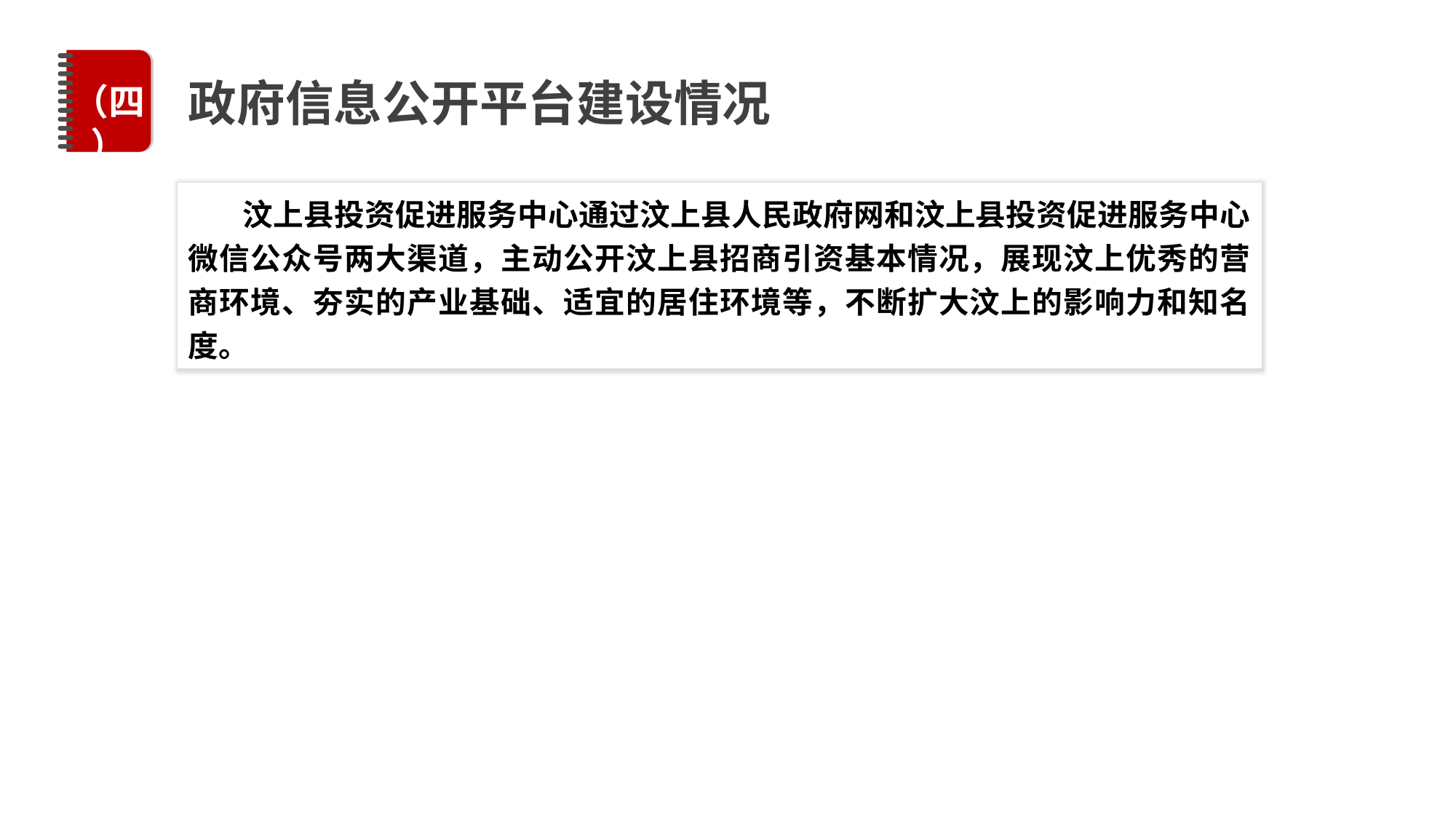

（四）
政府信息公开平台建设情况
汶上县投资促进服务中心通过汶上县人民政府网和汶上县投资促进服务中心微信公众号两大渠道，主动公开汶上县招商引资基本情况，展现汶上优秀的营商环境、夯实的产业基础、适宜的居住环境等，不断扩大汶上的影响力和知名度。